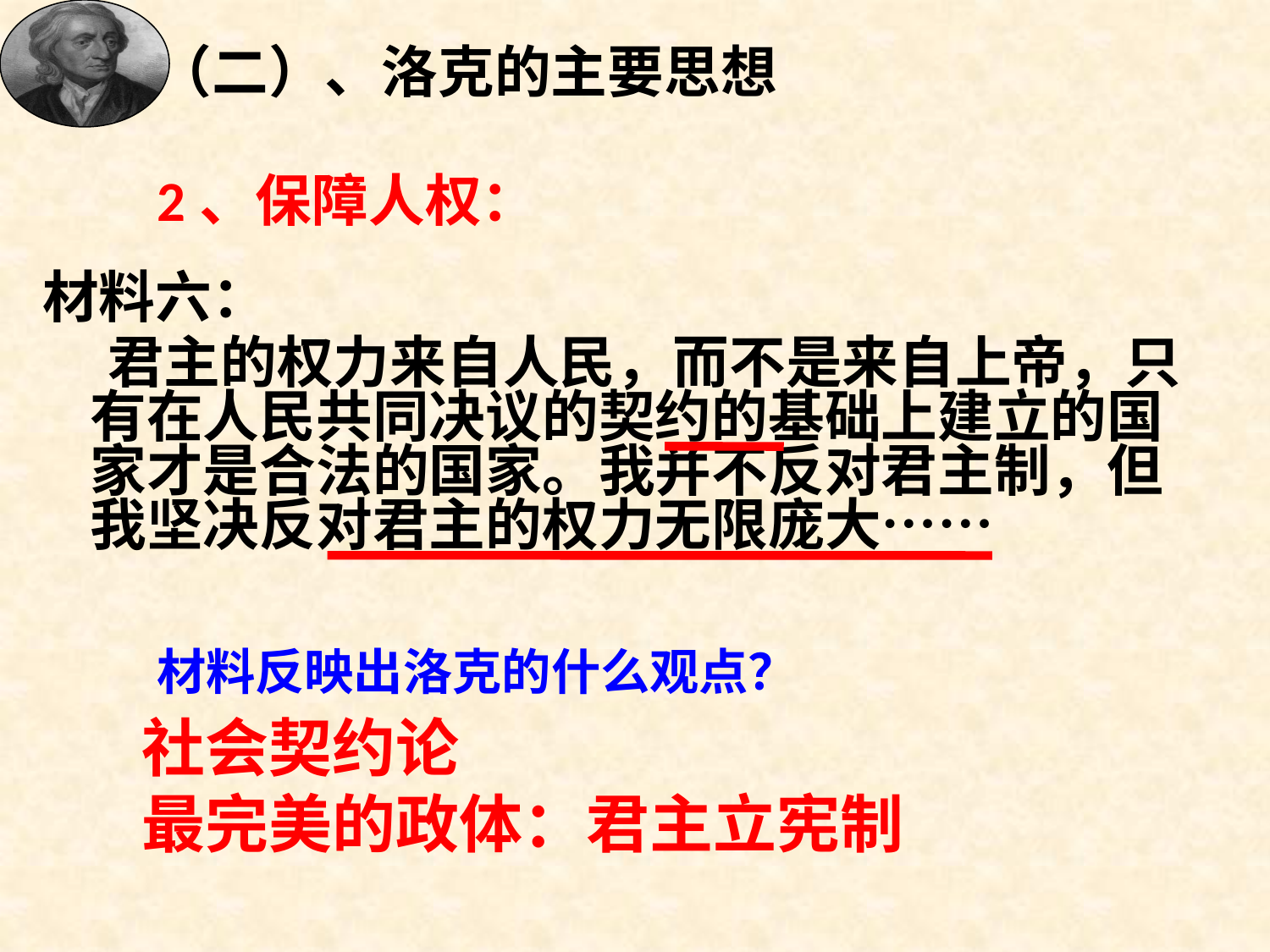

（二）、洛克的主要思想
2、保障人权：
材料六：
    君主的权力来自人民，而不是来自上帝，只有在人民共同决议的契约的基础上建立的国家才是合法的国家。我并不反对君主制，但我坚决反对君主的权力无限庞大……
材料反映出洛克的什么观点？
社会契约论
最完美的政体：君主立宪制